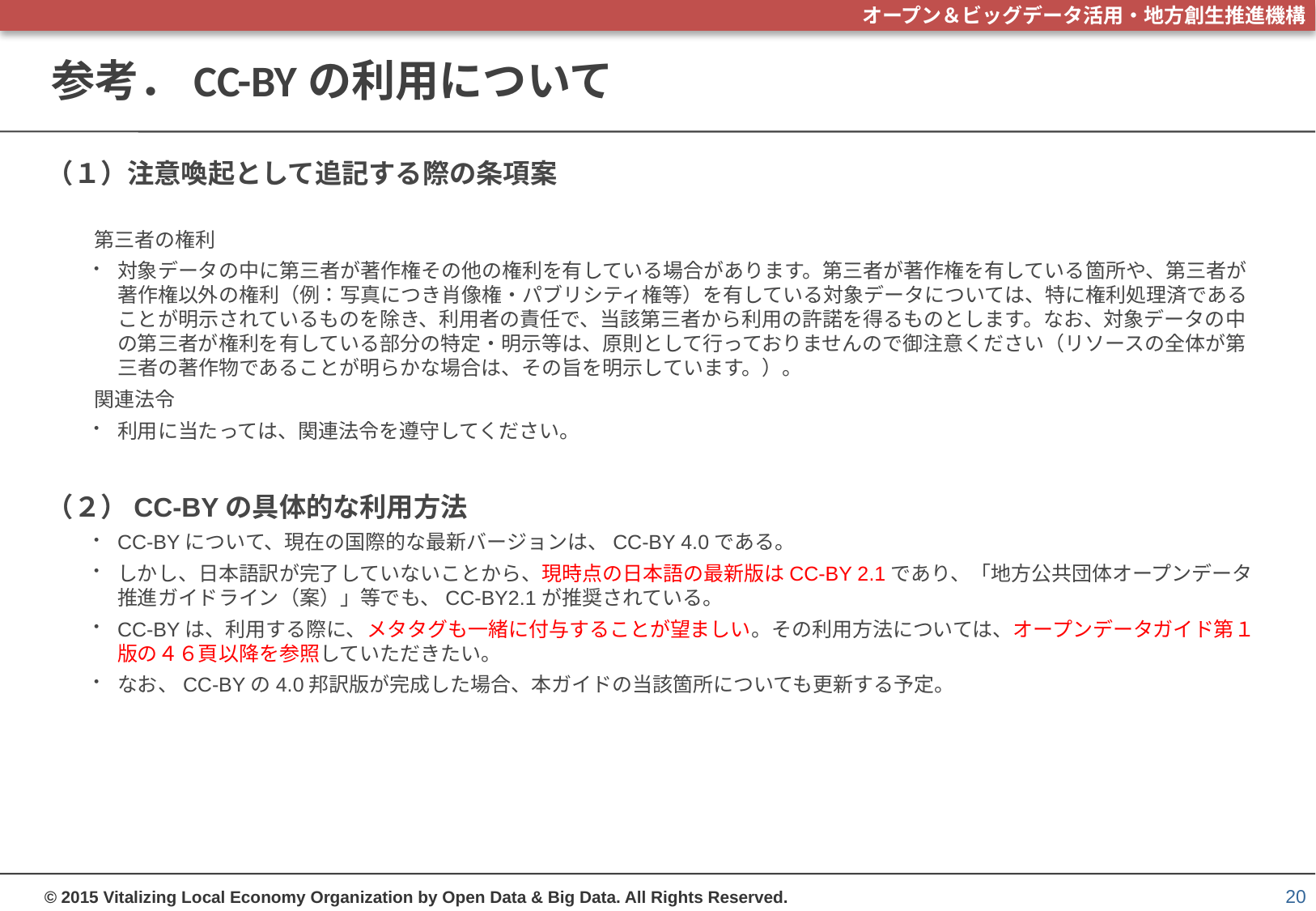

# 参考．CC-BYの利用について
（１）注意喚起として追記する際の条項案

第三者の権利
対象データの中に第三者が著作権その他の権利を有している場合があります。第三者が著作権を有している箇所や、第三者が著作権以外の権利（例：写真につき肖像権・パブリシティ権等）を有している対象データについては、特に権利処理済であることが明示されているものを除き、利用者の責任で、当該第三者から利用の許諾を得るものとします。なお、対象データの中の第三者が権利を有している部分の特定・明示等は、原則として行っておりませんので御注意ください（リソースの全体が第三者の著作物であることが明らかな場合は、その旨を明示しています。）。
関連法令
利用に当たっては、関連法令を遵守してください。

（２）CC-BYの具体的な利用方法
CC-BYについて、現在の国際的な最新バージョンは、CC-BY 4.0である。
しかし、日本語訳が完了していないことから、現時点の日本語の最新版はCC-BY 2.1であり、「地方公共団体オープンデータ推進ガイドライン（案）」等でも、CC-BY2.1が推奨されている。
CC-BYは、利用する際に、メタタグも一緒に付与することが望ましい。その利用方法については、オープンデータガイド第１版の４６頁以降を参照していただきたい。
なお、CC-BYの4.0邦訳版が完成した場合、本ガイドの当該箇所についても更新する予定。

20